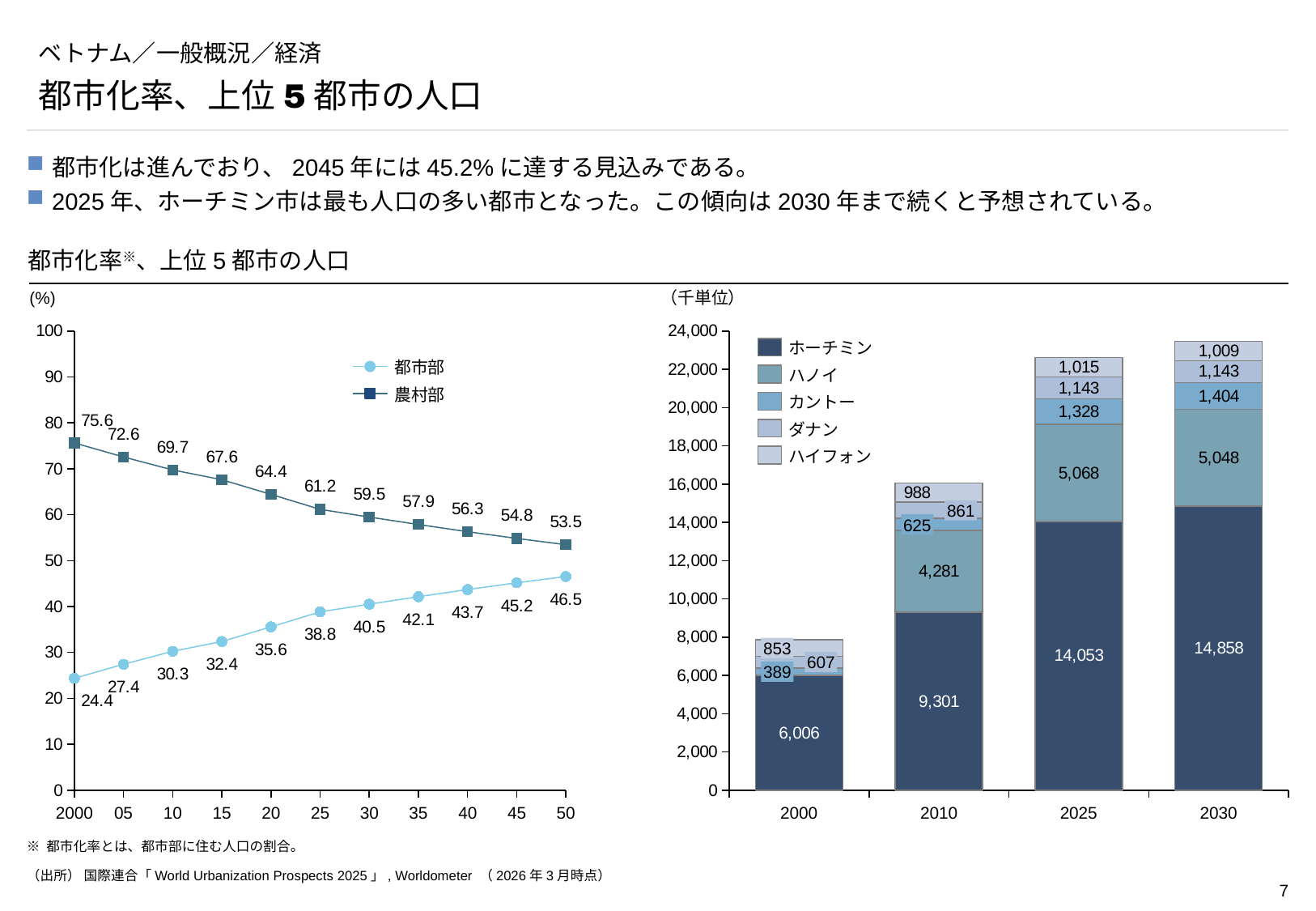

# ベトナム／一般概況／経済
都市化率、上位5都市の人口
都市化は進んでおり、2045年には45.2%に達する見込みである。
2025年、ホーチミン市は最も人口の多い都市となった。この傾向は2030年まで続くと予想されている。
都市化率※、上位5都市の人口
(%)
（千単位）

### Chart

| Category |  |  |
|---|---|---|

### Chart

| Category |  |  |  |  |  |
|---|---|---|---|---|---|
ホーチミン

都市部

ハノイ

農村部

カントー

ダナン

ハイフォン

861
625
853
607
389
2000
05
10
15
20
25
30
35
40
45
50
2000
2010
2025
2030
※ 都市化率とは、都市部に住む人口の割合。
（出所） 国際連合「World Urbanization Prospects 2025」, Worldometer （2026年3月時点）